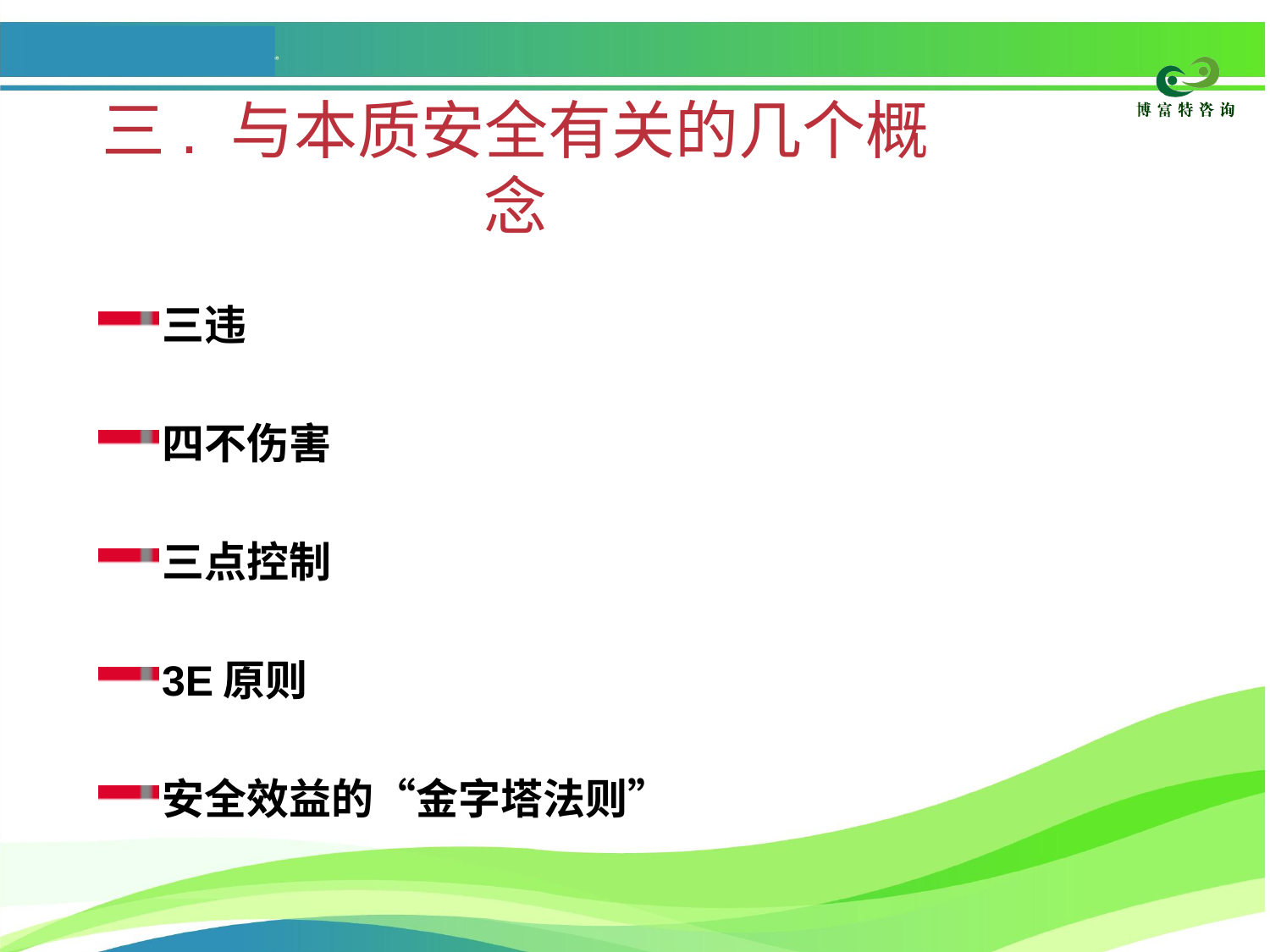

# 三. 与本质安全有关的几个概念
三违

四不伤害

三点控制

3E原则

安全效益的“金字塔法则”